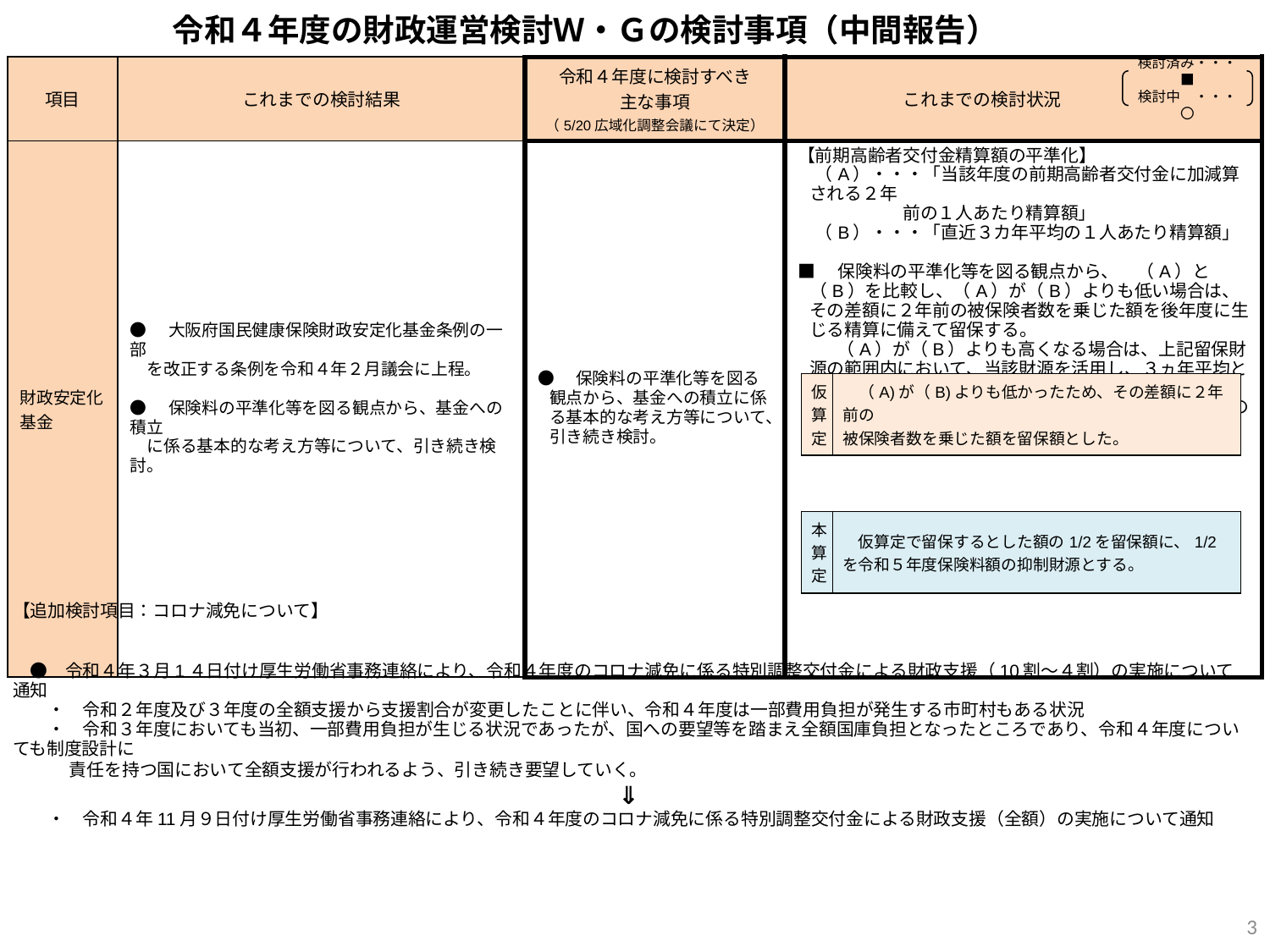

# 令和４年度の財政運営検討Ｗ・Ｇの検討事項（中間報告）
| 項目 | これまでの検討結果 | 令和４年度に検討すべき 主な事項 （5/20広域化調整会議にて決定） | これまでの検討状況 |
| --- | --- | --- | --- |
| 財政安定化基金 | ●　大阪府国民健康保険財政安定化基金条例の一部 　を改正する条例を令和４年２月議会に上程。 ●　保険料の平準化等を図る観点から、基金への積立 　に係る基本的な考え方等について、引き続き検討。 | ●　保険料の平準化等を図る観点から、基金への積立に係る基本的な考え方等について、引き続き検討。 | 【前期高齢者交付金精算額の平準化】 　（A）・・・「当該年度の前期高齢者交付金に加減算される２年　　 　　　　　　前の１人あたり精算額」 　（B）・・・「直近３カ年平均の１人あたり精算額」 ■　保険料の平準化等を図る観点から、　（A）と（B）を比較し、（A）が（B）よりも低い場合は、その差額に２年前の被保険者数を乗じた額を後年度に生じる精算に備えて留保する。 　　 （A）が（B）よりも高くなる場合は、上記留保財源の範囲内において、当該財源を活用し、３ヵ年平均となる水準まで（A）を抑制することにより、前期高齢者交付金の精算に伴う年度間の影響を緩和し、精算額の平準化を図る。　 　　 　 　　 仮算定結果を受けて、緊急対応措置として、本算定では、保険料額抑制のため、以下のとおりすることとする。 |
検討済み・・・■
検討中　・・・〇
| 仮算定 | （A)が（B)よりも低かったため、その差額に２年前の 被保険者数を乗じた額を留保額とした。 |
| --- | --- |
| 本算定 | 仮算定で留保するとした額の1/2を留保額に、1/2を令和５年度保険料額の抑制財源とする。 |
| --- | --- |
【追加検討項目：コロナ減免について】

　●　令和４年３月1４日付け厚生労働省事務連絡により、令和４年度のコロナ減免に係る特別調整交付金による財政支援（10割～４割）の実施について通知
　　・　令和２年度及び３年度の全額支援から支援割合が変更したことに伴い、令和４年度は一部費用負担が発生する市町村もある状況
　　・　令和３年度においても当初、一部費用負担が生じる状況であったが、国への要望等を踏まえ全額国庫負担となったところであり、令和４年度についても制度設計に
　　　 責任を持つ国において全額支援が行われるよう、引き続き要望していく。
⇓
　　・　令和４年11月９日付け厚生労働省事務連絡により、令和４年度のコロナ減免に係る特別調整交付金による財政支援（全額）の実施について通知

3